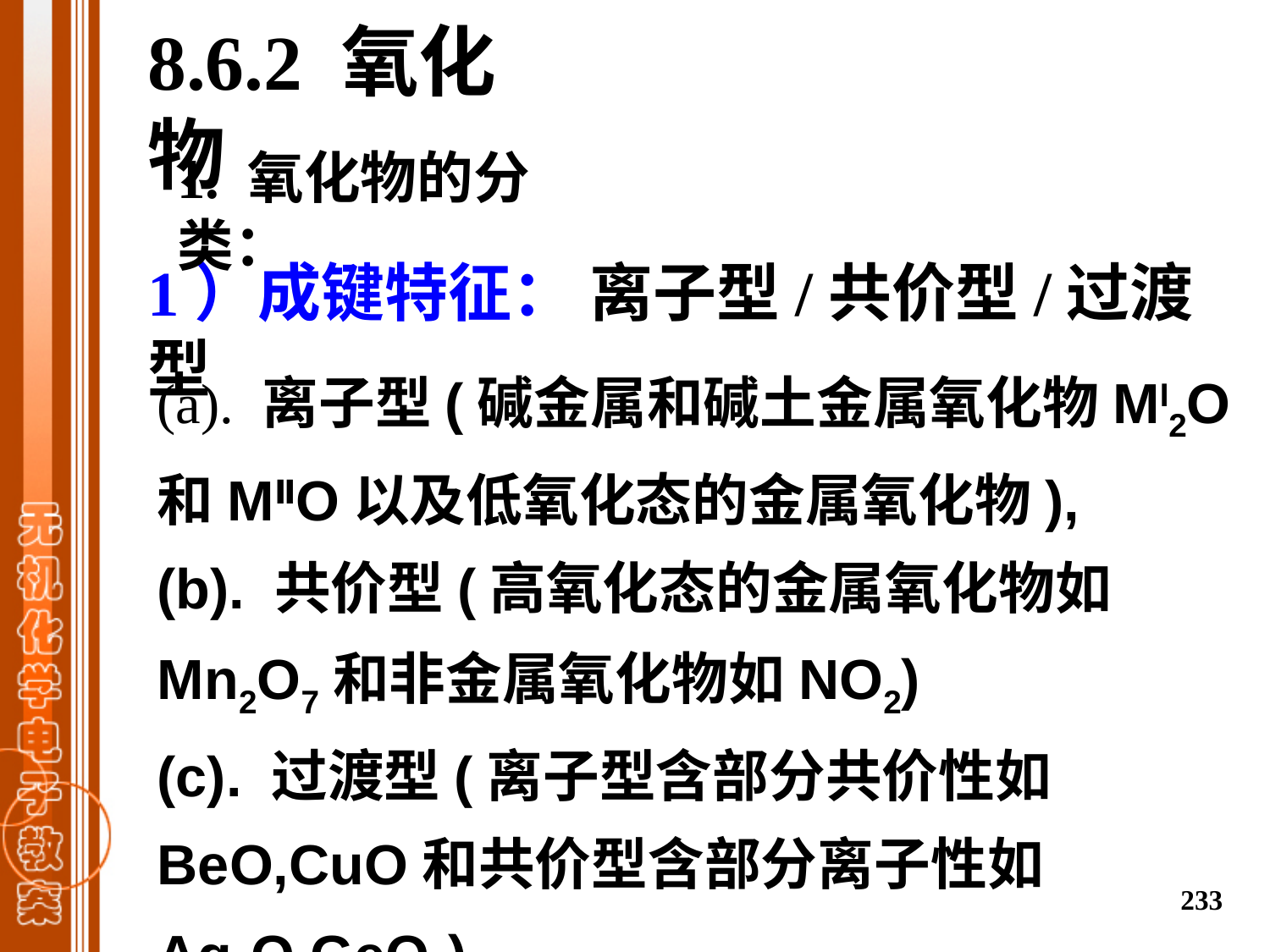

8.6.2 氧化物
1. 氧化物的分类：
1）成键特征： 离子型/共价型/过渡型
(a). 离子型(碱金属和碱土金属氧化物MI2O和MⅡO以及低氧化态的金属氧化物),
(b). 共价型(高氧化态的金属氧化物如Mn2O7和非金属氧化物如NO2)
(c). 过渡型(离子型含部分共价性如BeO,CuO和共价型含部分离子性如Ag2O,GeO2).

233